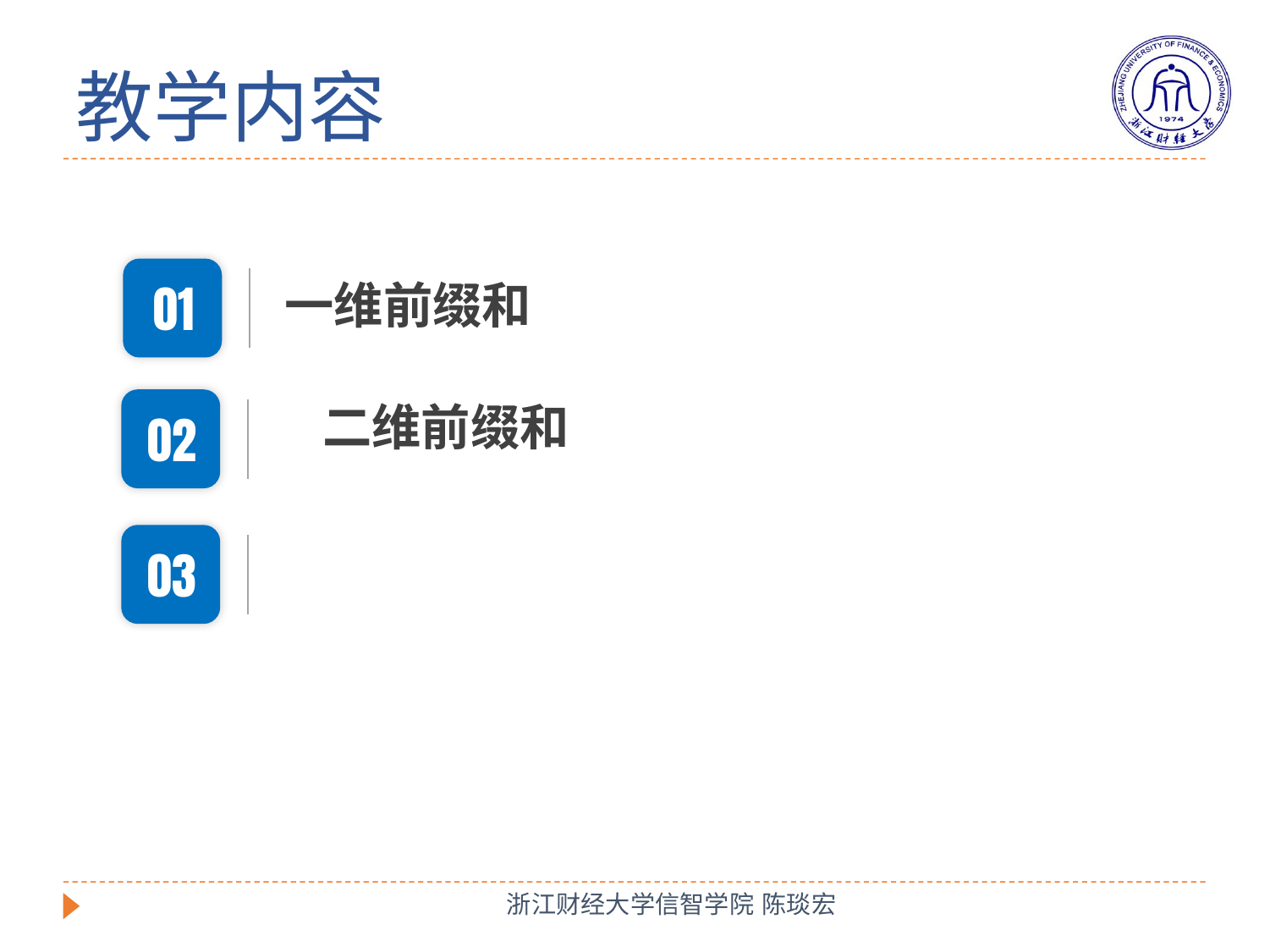

# 教学内容

一维前缀和
01
二维前缀和

02

03
2
浙江财经大学信智学院 陈琰宏